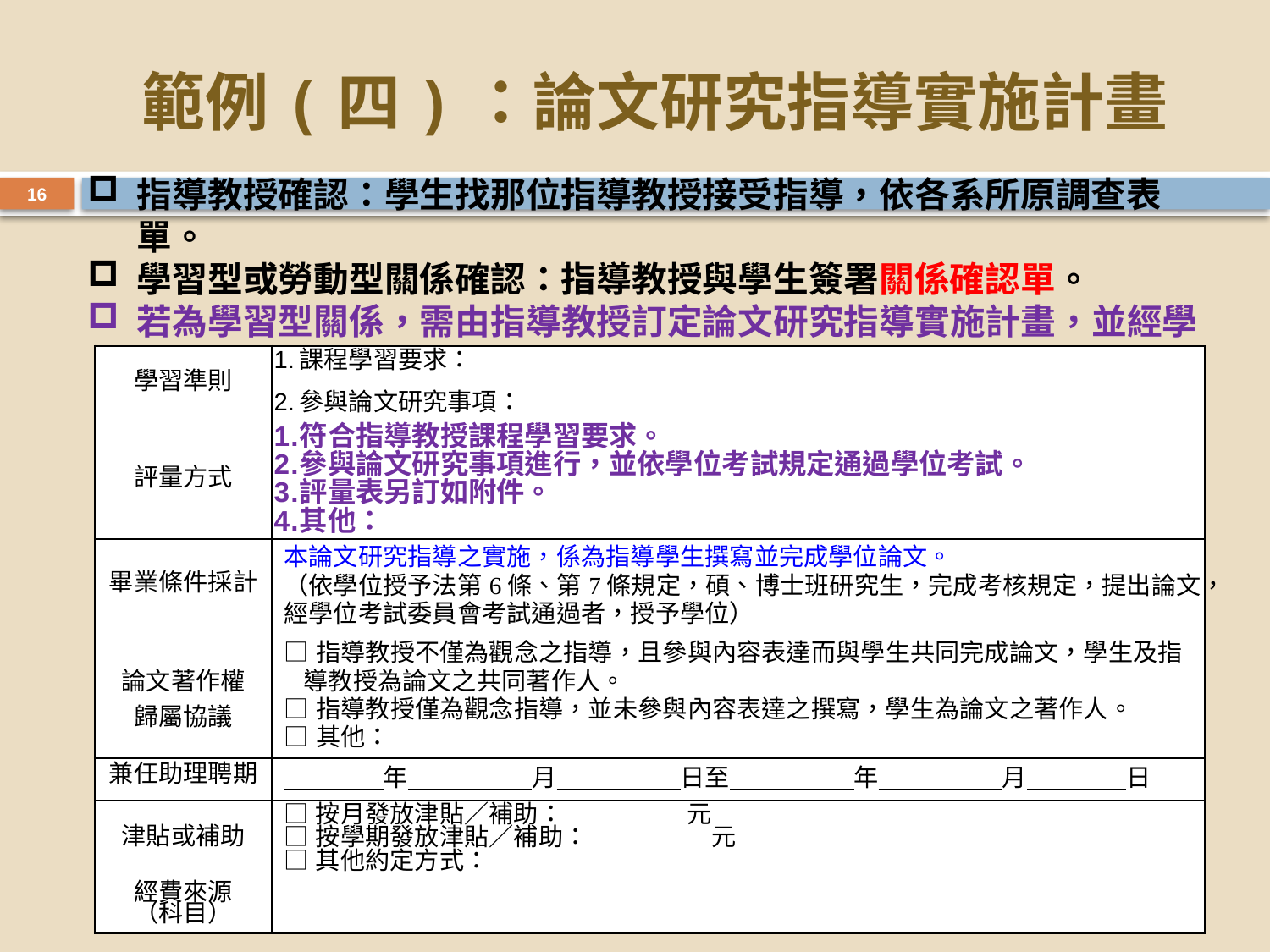

# 範例(四)：論文研究指導實施計畫
指導教授確認：學生找那位指導教授接受指導，依各系所原調查表單。
學習型或勞動型關係確認：指導教授與學生簽署關係確認單。
若為學習型關係，需由指導教授訂定論文研究指導實施計畫，並經學生個人與指導教授同意為之。
16
| 學習準則 | 課程學習要求： 參與論文研究事項： |
| --- | --- |
| 評量方式 | 符合指導教授課程學習要求。 參與論文研究事項進行，並依學位考試規定通過學位考試。 評量表另訂如附件。 其他： |
| 畢業條件採計 | 本論文研究指導之實施，係為指導學生撰寫並完成學位論文。 （依學位授予法第6條、第7條規定，碩、博士班研究生，完成考核規定，提出論文，經學位考試委員會考試通過者，授予學位） |
| 論文著作權 歸屬協議 | □指導教授不僅為觀念之指導，且參與內容表達而與學生共同完成論文，學生及指導教授為論文之共同著作人。 □指導教授僅為觀念指導，並未參與內容表達之撰寫，學生為論文之著作人。 □其他： |
| 兼任助理聘期 | 年　　　　　月　　　　　日至　　　　　年　　　　　月　　　　日 |
| 津貼或補助 | □按月發放津貼／補助：　　　　　元 □按學期發放津貼／補助：　　　　　元 □其他約定方式： |
| 經費來源 （科目） |  |